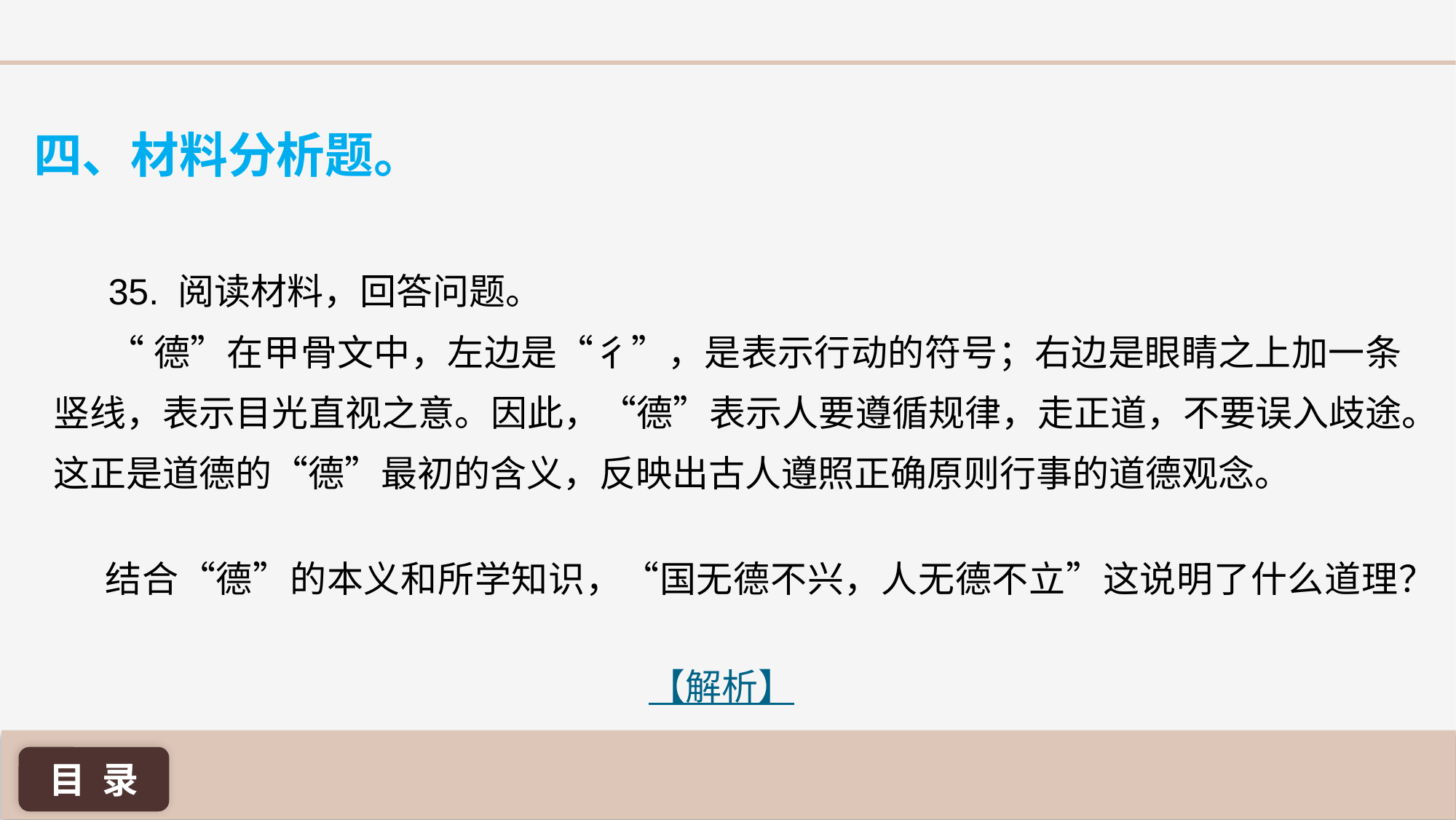

四、材料分析题。
35. 阅读材料，回答问题。
“德”在甲骨文中，左边是“彳”，是表示行动的符号；右边是眼睛之上加一条竖线，表示目光直视之意。因此，“德”表示人要遵循规律，走正道，不要误入歧途。这正是道德的“德”最初的含义，反映出古人遵照正确原则行事的道德观念。
结合“德”的本义和所学知识，“国无德不兴，人无德不立”这说明了什么道理？
【解析】